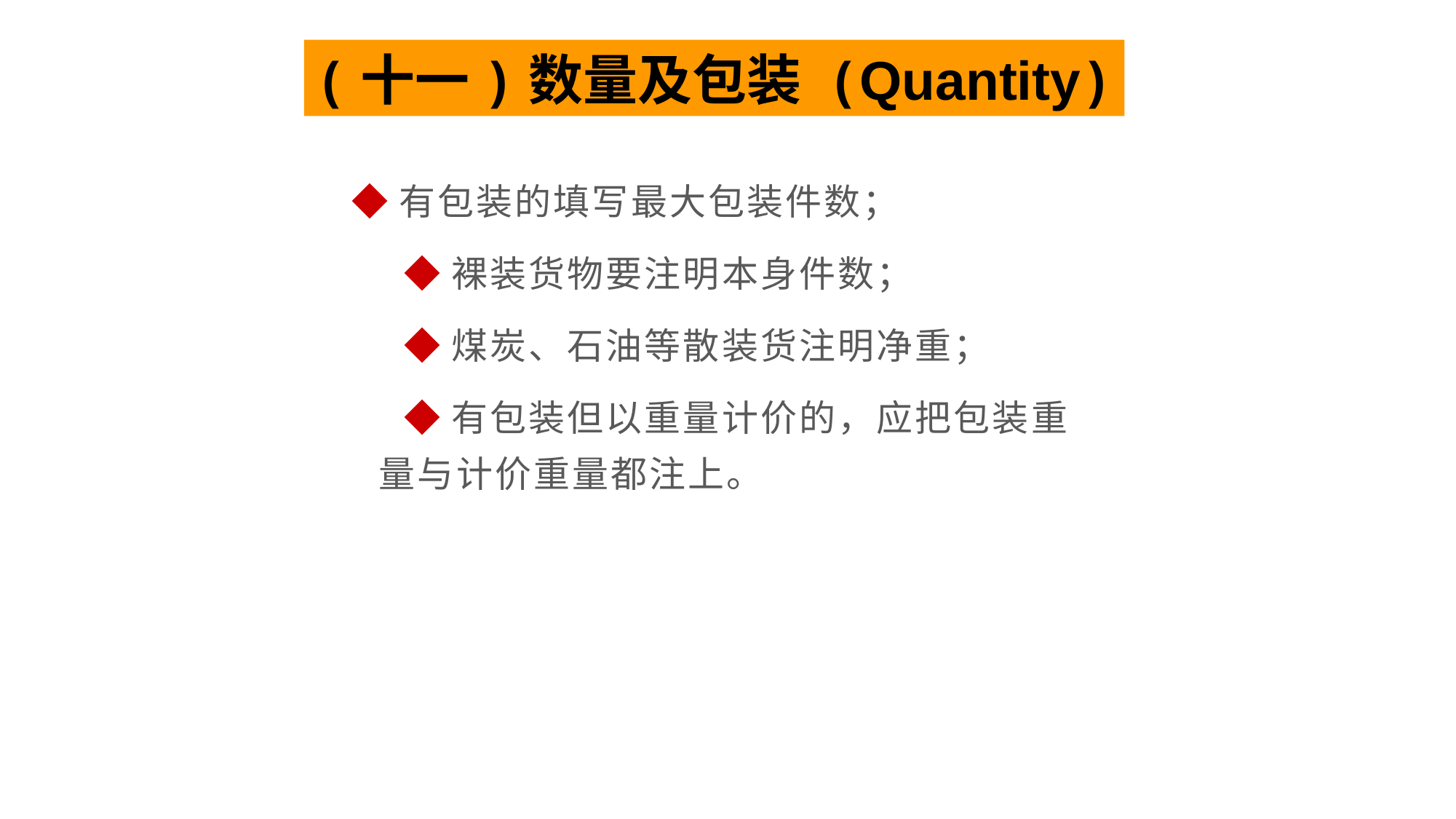

(十一)数量及包装 (Quantity)
◆有包装的填写最大包装件数；
     ◆裸装货物要注明本身件数；
     ◆煤炭、石油等散装货注明净重；
     ◆有包装但以重量计价的，应把包装重量与计价重量都注上。